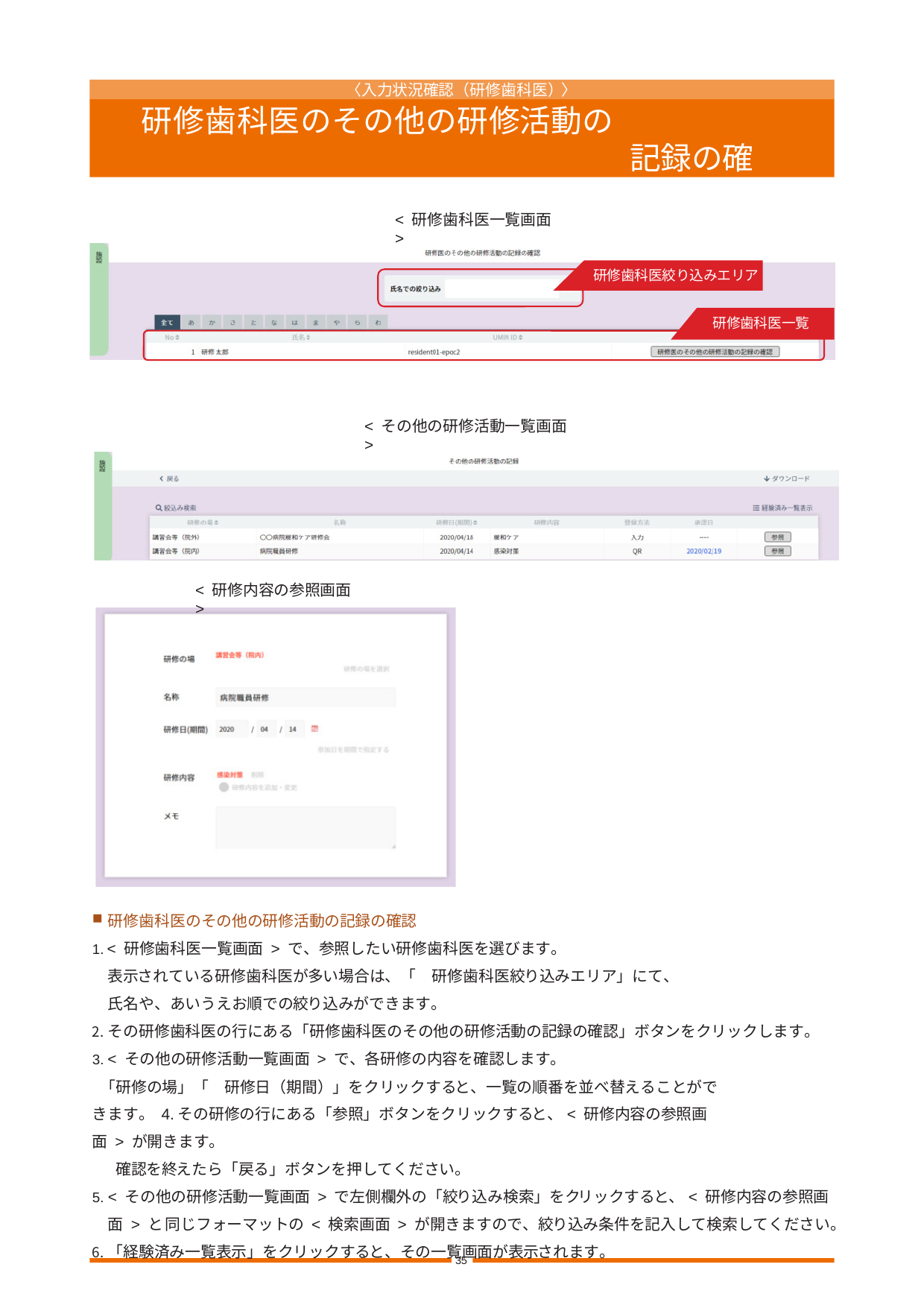

〈入力状況確認（研修歯科医）〉

研修歯科医のその他の研修活動の
　　　　　　　　　　　　　　　　記録の確認/代行入力
< 研修歯科医一覧画面>

研修歯科医絞り込みエリア

研修歯科医一覧

< その他の研修活動一覧画面 >

< 研修内容の参照画面 >

研修歯科医のその他の研修活動の記録の確認
< 研修歯科医一覧画面> で、参照したい研修歯科医を選びます。
表示されている研修歯科医が多い場合は、「　研修歯科医絞り込みエリア」にて、
氏名や、あいうえお順での絞り込みができます。
その研修歯科医の行にある「研修歯科医のその他の研修活動の記録の確認」ボタンをクリックします。
< その他の研修活動一覧画面 > で、各研修の内容を確認します。
「研修の場」「　研修日（期間）」をクリックすると、一覧の順番を並べ替えることができます。 4.その研修の行にある「参照」ボタンをクリックすると、< 研修内容の参照画面 > が開きます。
確認を終えたら「戻る」ボタンを押してください。
< その他の研修活動一覧画面 > で左側欄外の「絞り込み検索」をクリックすると、< 研修内容の参照画面> と 同じフォーマットの < 検索画面> が開きますので、絞り込み条件を記入して検索してください。
「経験済み一覧表示」をクリックすると、その一覧画面が表示されます。
35